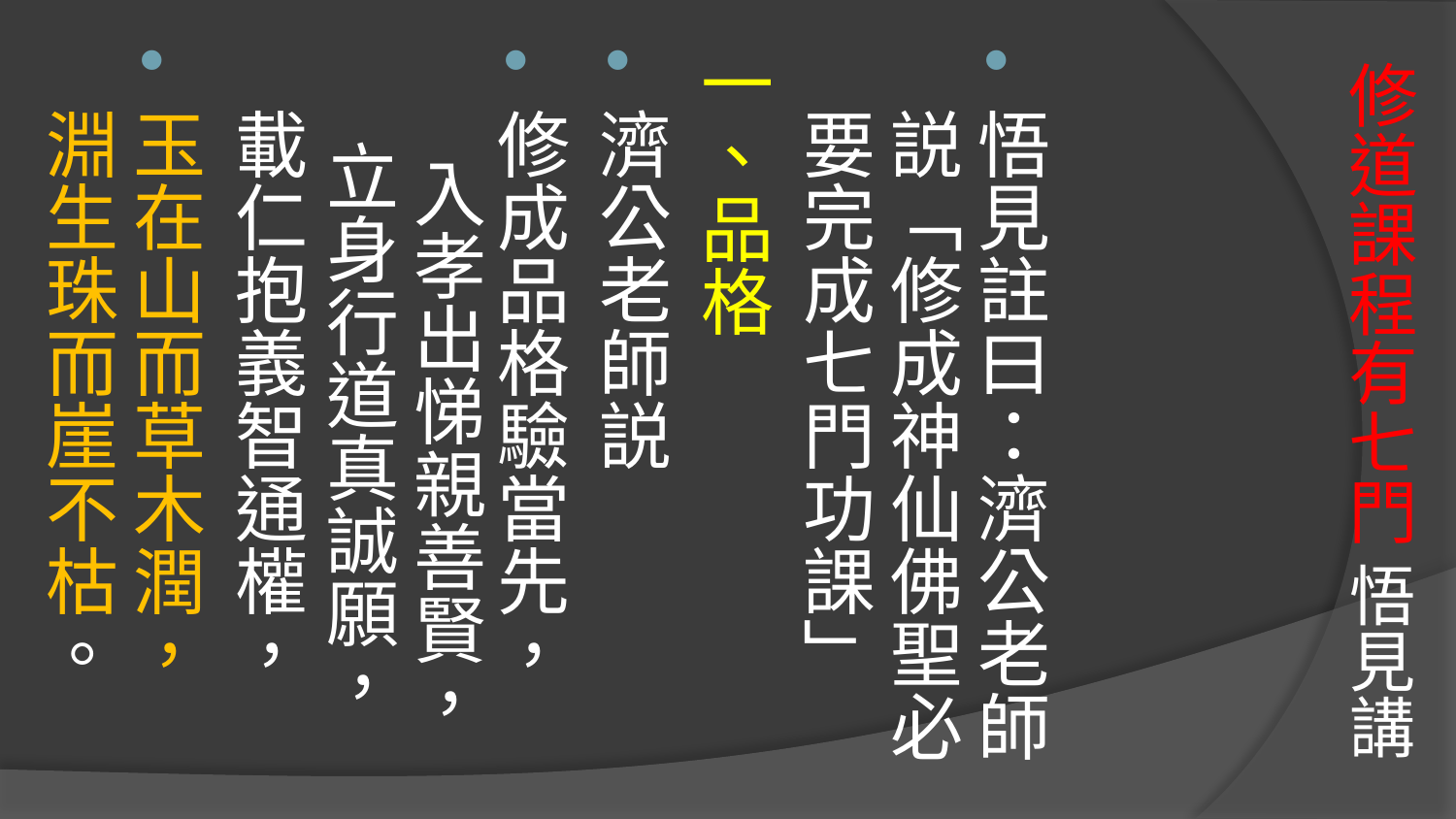

悟見註曰：濟公老師説「修成神仙佛聖必要完成七門功課」
一、品格
濟公老師説
修成品格驗當先，         入孝出悌親善賢，     立身行道真誠願，    載仁抱義智通權，
玉在山而草木潤，   淵生珠而崖不枯。
# 修道課程有七門 悟見講